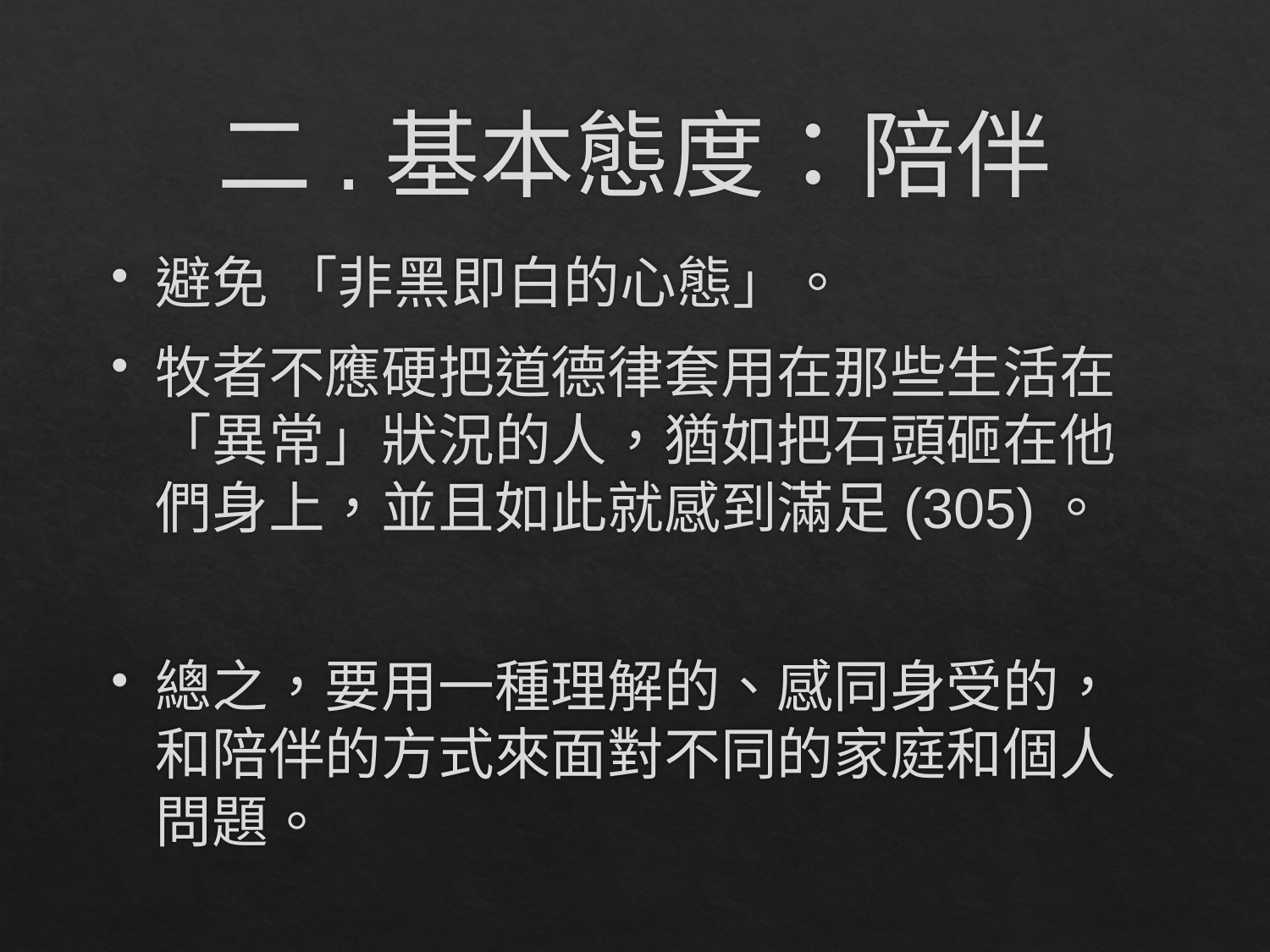

# 二.基本態度：陪伴
避免 「非黑即白的心態」。
牧者不應硬把道德律套用在那些生活在「異常」狀況的人，猶如把石頭砸在他們身上，並且如此就感到滿足(305)。

總之，要用一種理解的、感同身受的，和陪伴的方式來面對不同的家庭和個人問題。